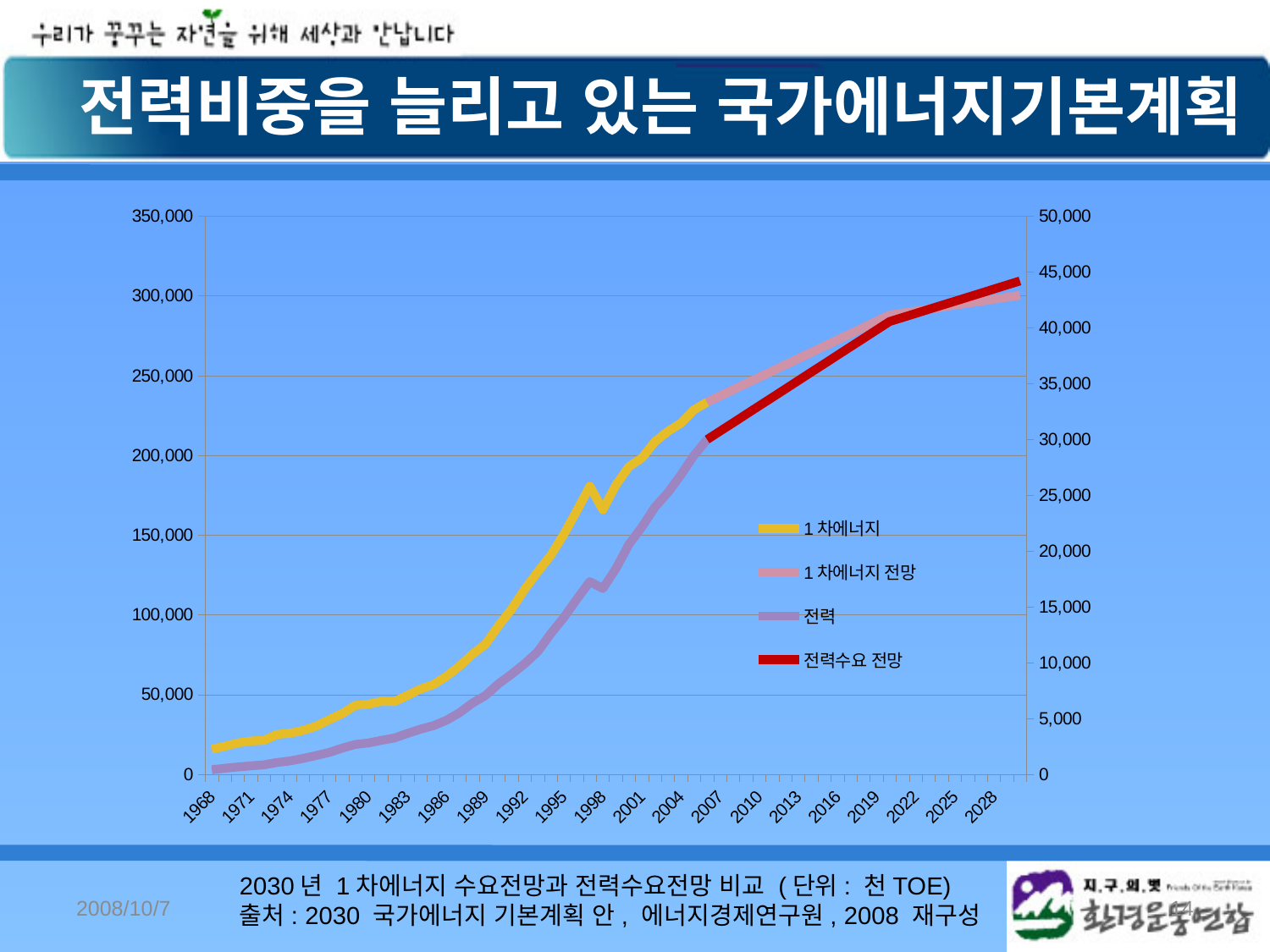

전력비중을 늘리고 있는 국가에너지기본계획

[unsupported chart]

2030년 1차에너지 수요전망과 전력수요전망 비교 (단위: 천TOE)
출처: 2030 국가에너지 기본계획 안, 에너지경제연구원, 2008 재구성
2008/10/7
14